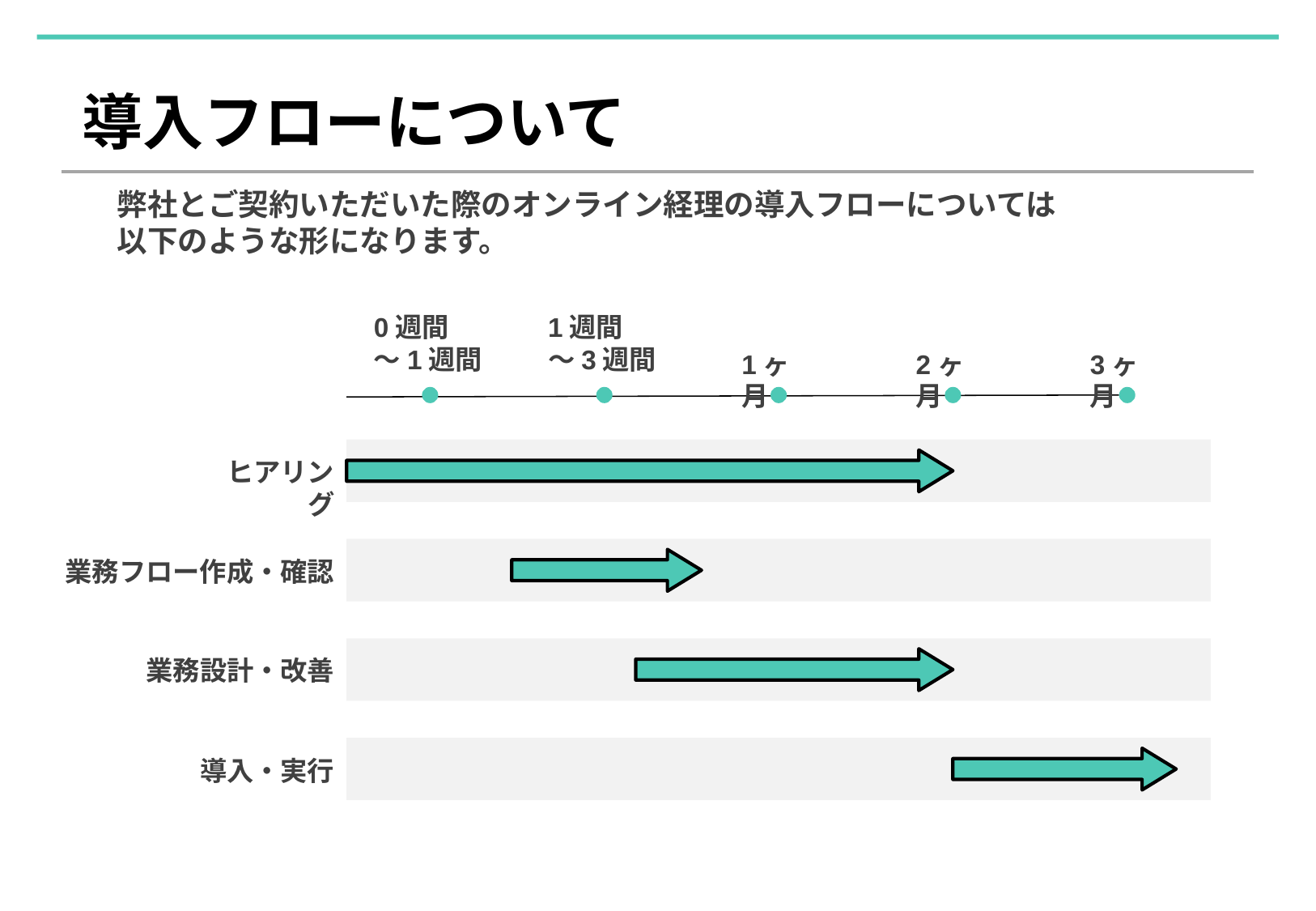

導入フローについて
弊社とご契約いただいた際のオンライン経理の導入フローについては
以下のような形になります。
0週間
～1週間
1週間
～3週間
1ヶ月
2ヶ月
3ヶ月

ヒアリング

業務フロー作成・確認

業務設計・改善

導入・実行